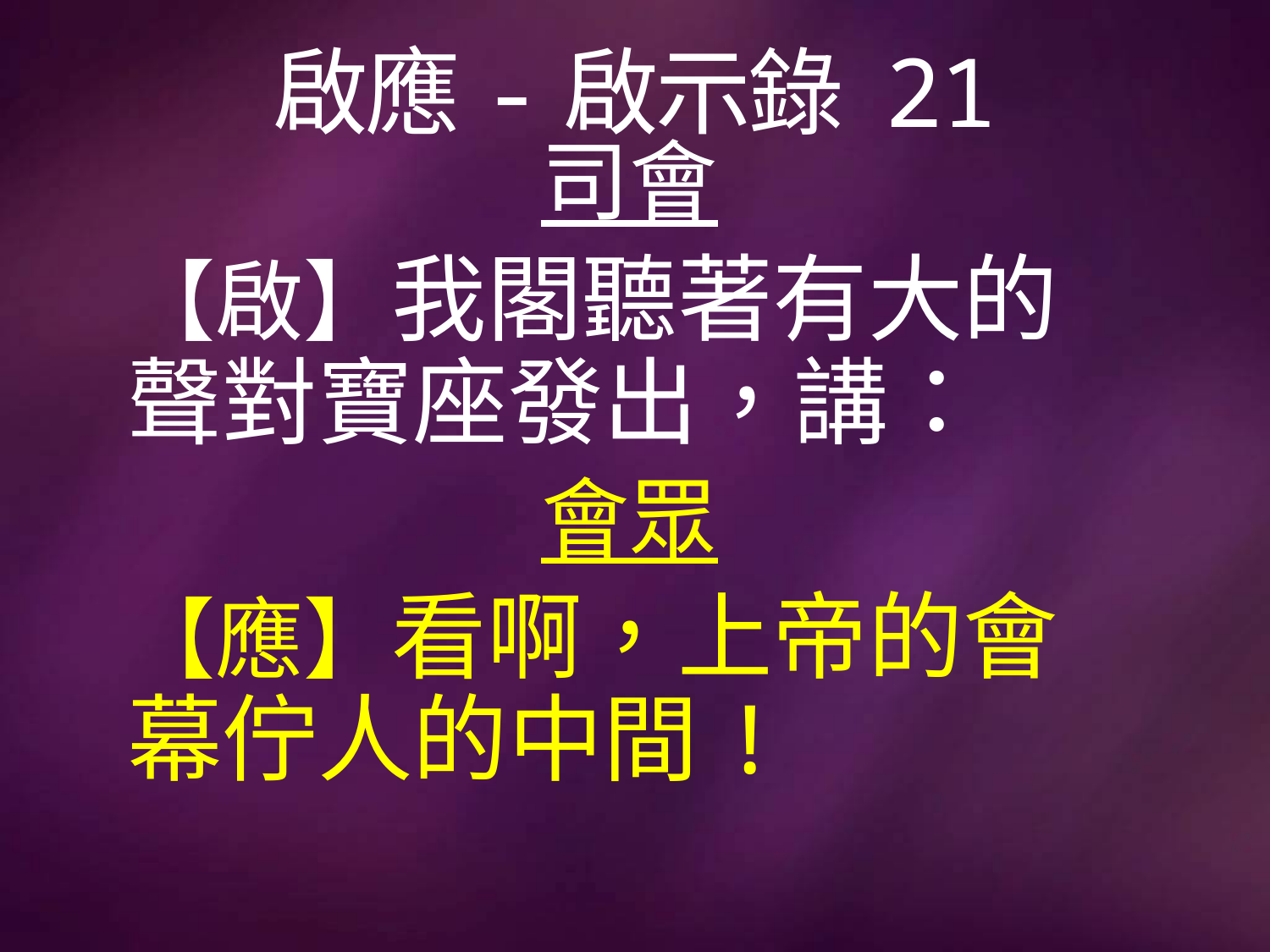

# 啟應-啟示錄 21
司會
【啟】我閣聽著有大的聲對寶座發出，講：
會眾
【應】看啊，上帝的會幕佇人的中間!